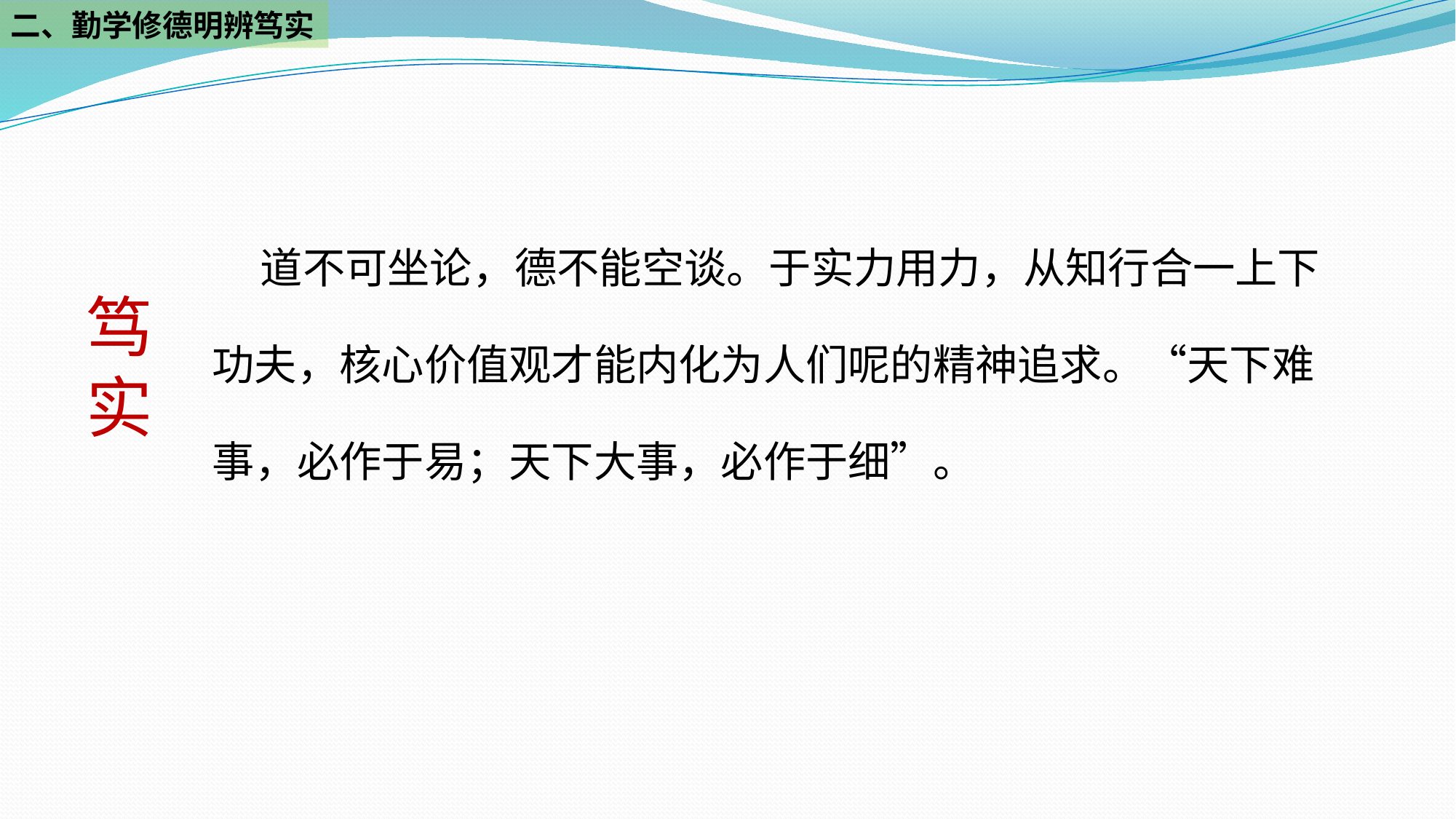

二、勤学修德明辨笃实
    道不可坐论，德不能空谈。于实力用力，从知行合一上下功夫，核心价值观才能内化为人们呢的精神追求。“天下难事，必作于易；天下大事，必作于细”。

笃
实